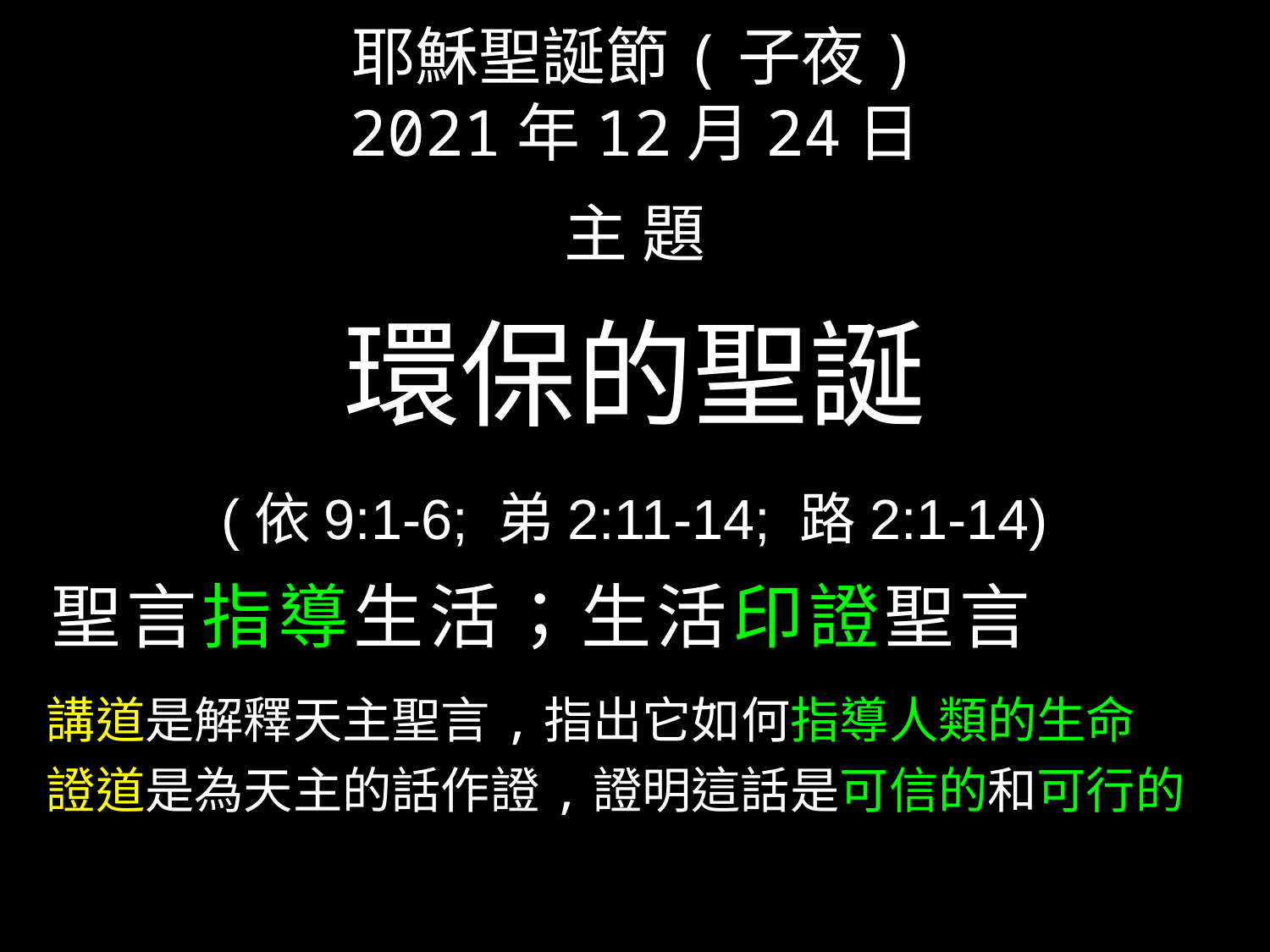

耶穌聖誕節(子夜)
2021年12月24日

主 題
環保的聖誕
(依9:1-6; 弟2:11-14; 路2:1-14)
 聖言指導生活；生活印證聖言
  講道是解釋天主聖言,指出它如何指導人類的生命
  證道是為天主的話作證,證明這話是可信的和可行的